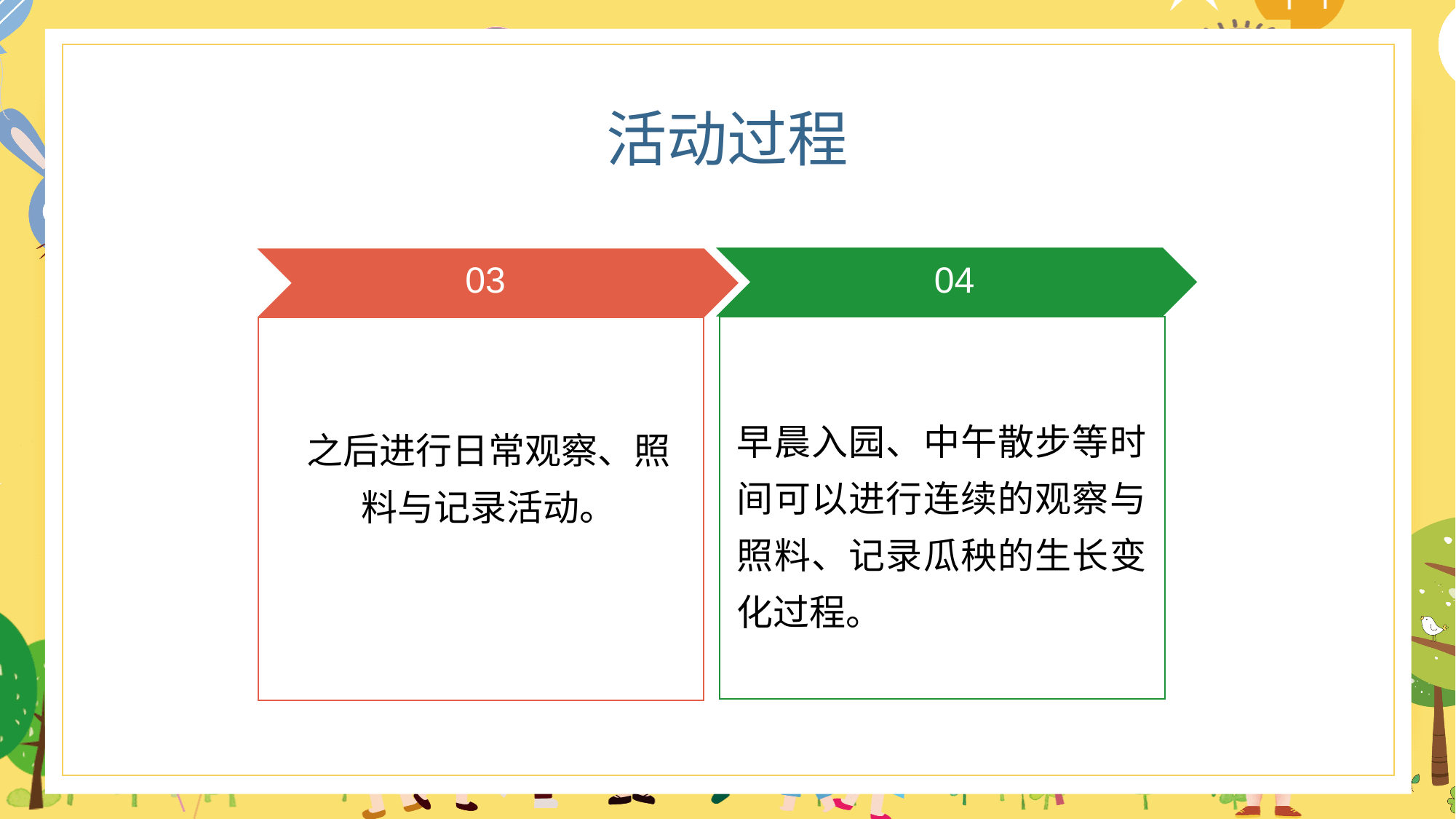

活动过程

03
04

早晨入园、中午散步等时间可以进行连续的观察与照料、记录瓜秧的生长变化过程。
之后进行日常观察、照料与记录活动。